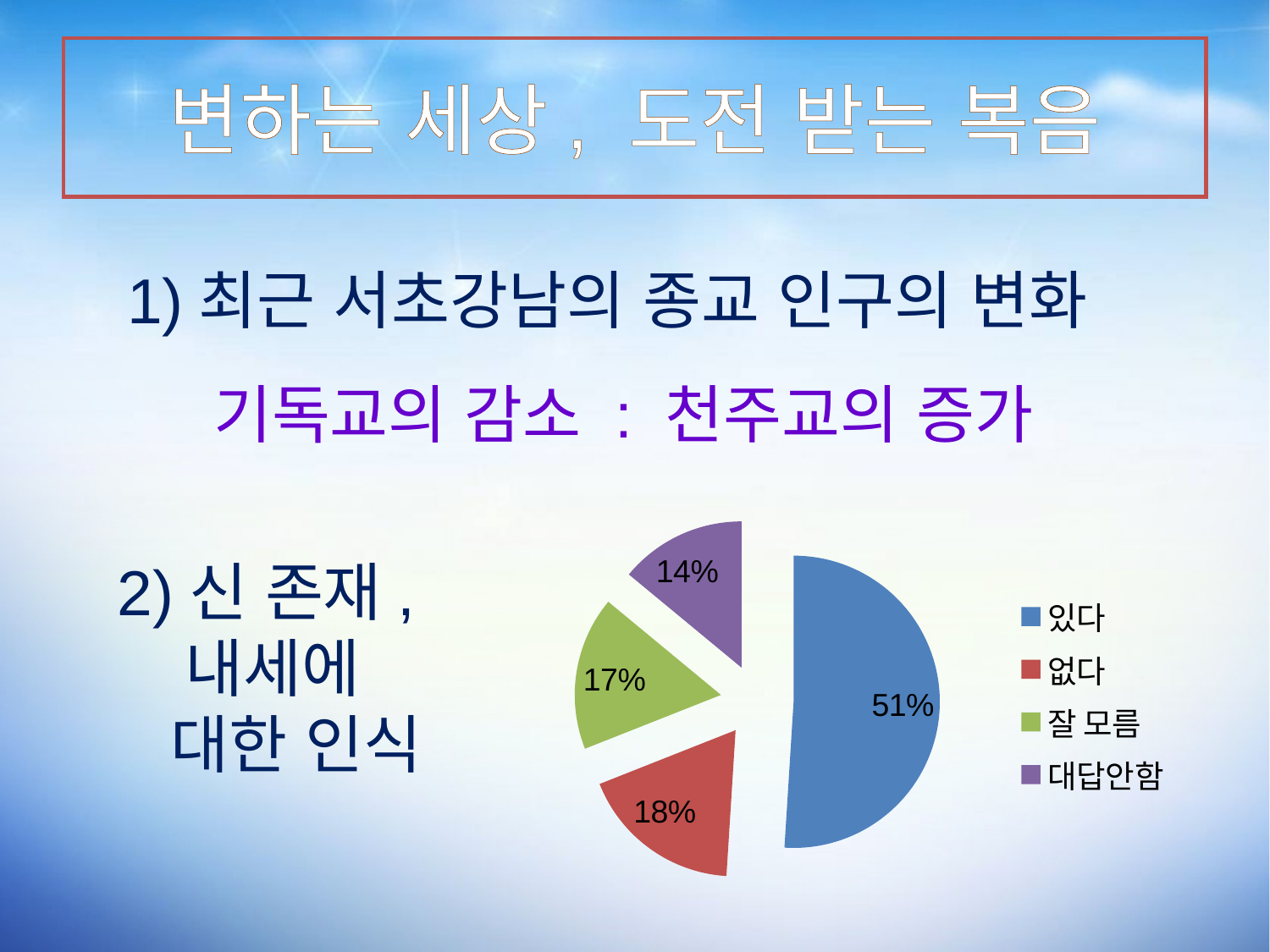

# 변하는 세상, 도전 받는 복음
1)최근 서초강남의 종교 인구의 변화
    기독교의 감소 : 천주교의 증가

### Chart

| Category | 열1 |
|---|---|
| 있다 | 51.0 |
| 없다 | 18.0 |
| 잘 모름 | 17.0 |
| 대답안함 | 14.0 |
2)신 존재,
   내세에
   대한 인식